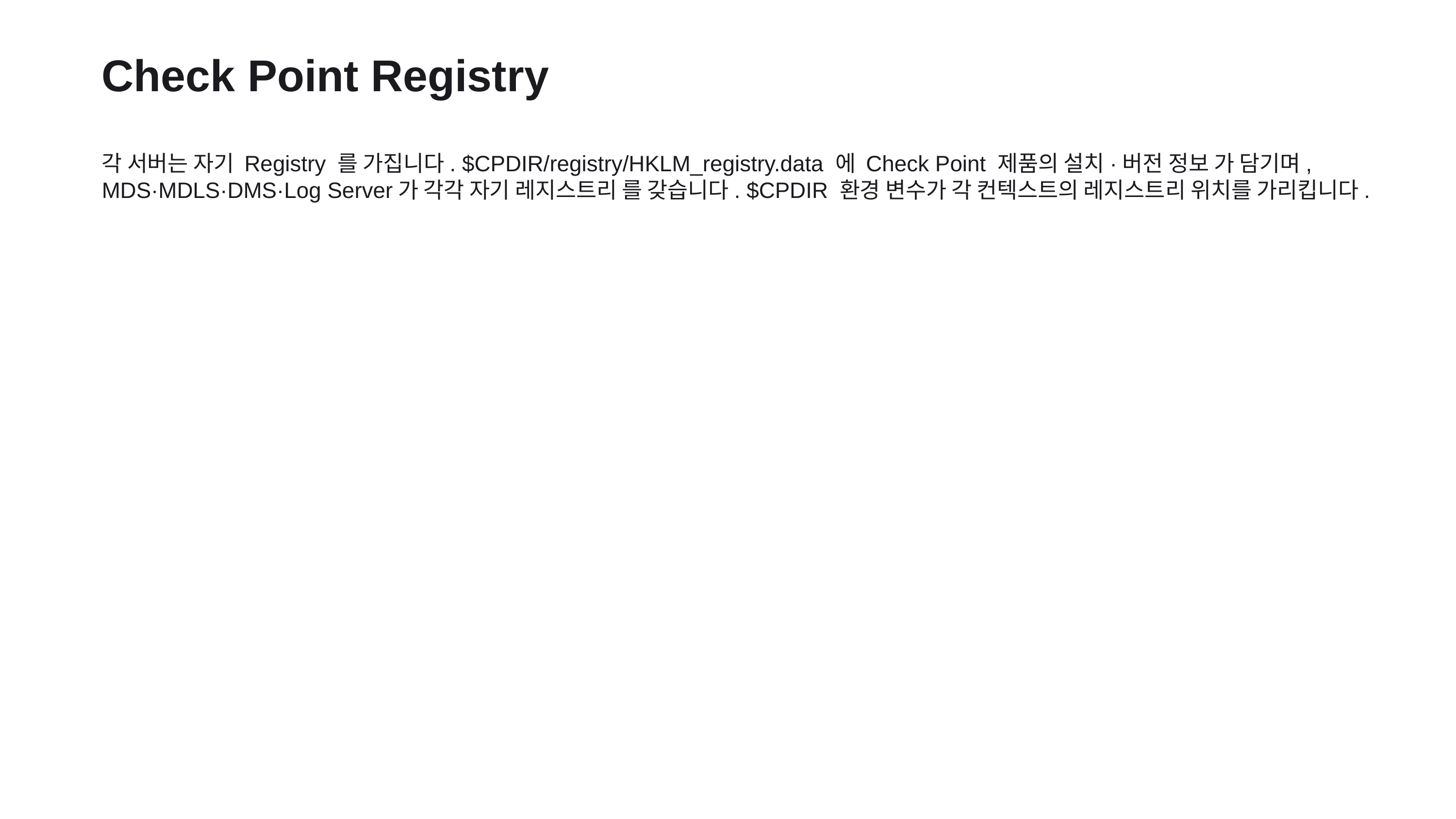

Check Point Registry
각 서버는 자기 Registry 를 가집니다. $CPDIR/registry/HKLM_registry.data 에 Check Point 제품의 설치·버전 정보 가 담기며, MDS·MDLS·DMS·Log Server가 각각 자기 레지스트리 를 갖습니다. $CPDIR 환경 변수가 각 컨텍스트의 레지스트리 위치를 가리킵니다.